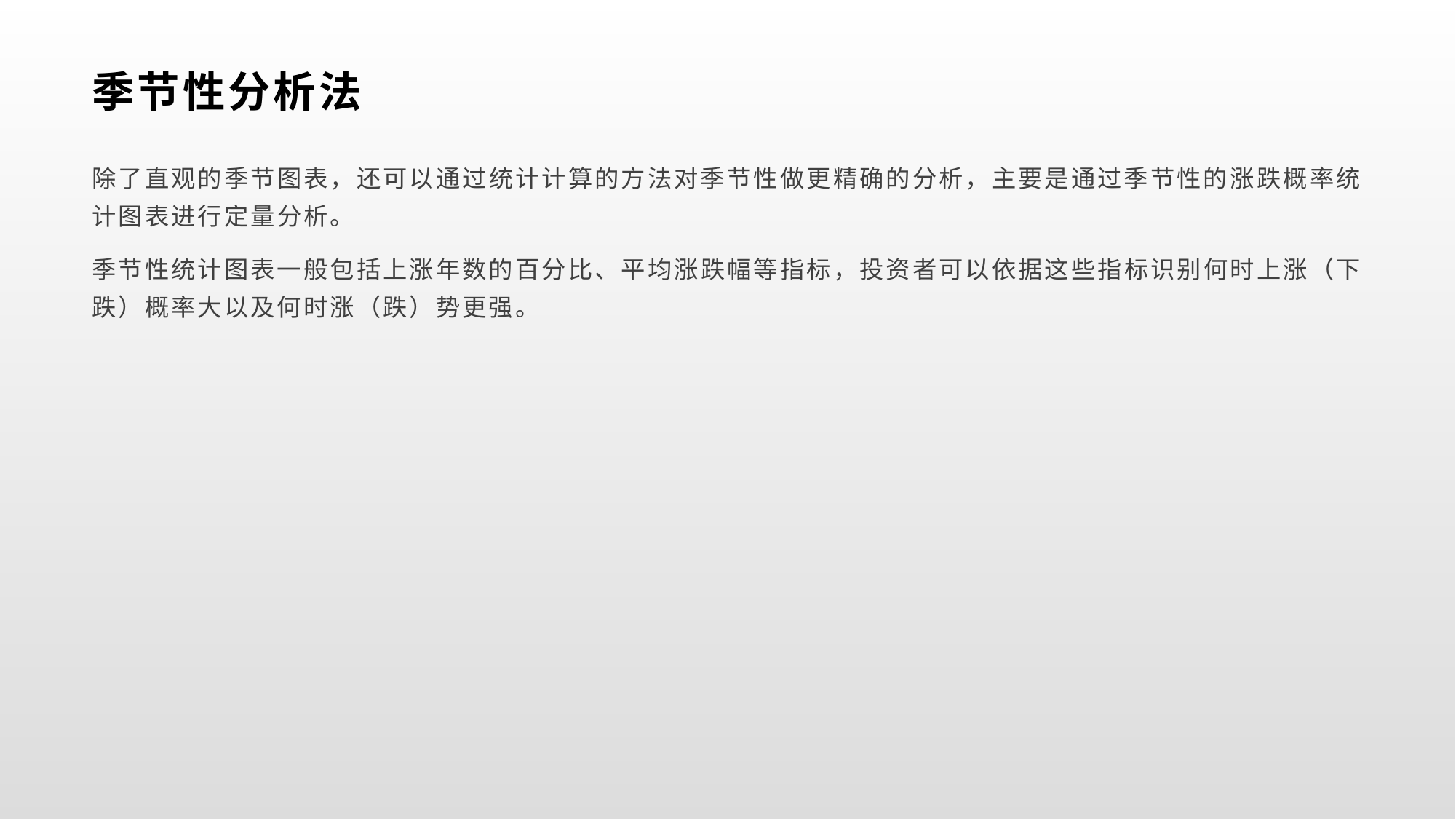

# 季节性分析法
除了直观的季节图表，还可以通过统计计算的方法对季节性做更精确的分析，主要是通过季节性的涨跌概率统计图表进行定量分析。
季节性统计图表一般包括上涨年数的百分比、平均涨跌幅等指标，投资者可以依据这些指标识别何时上涨（下跌）概率大以及何时涨（跌）势更强。